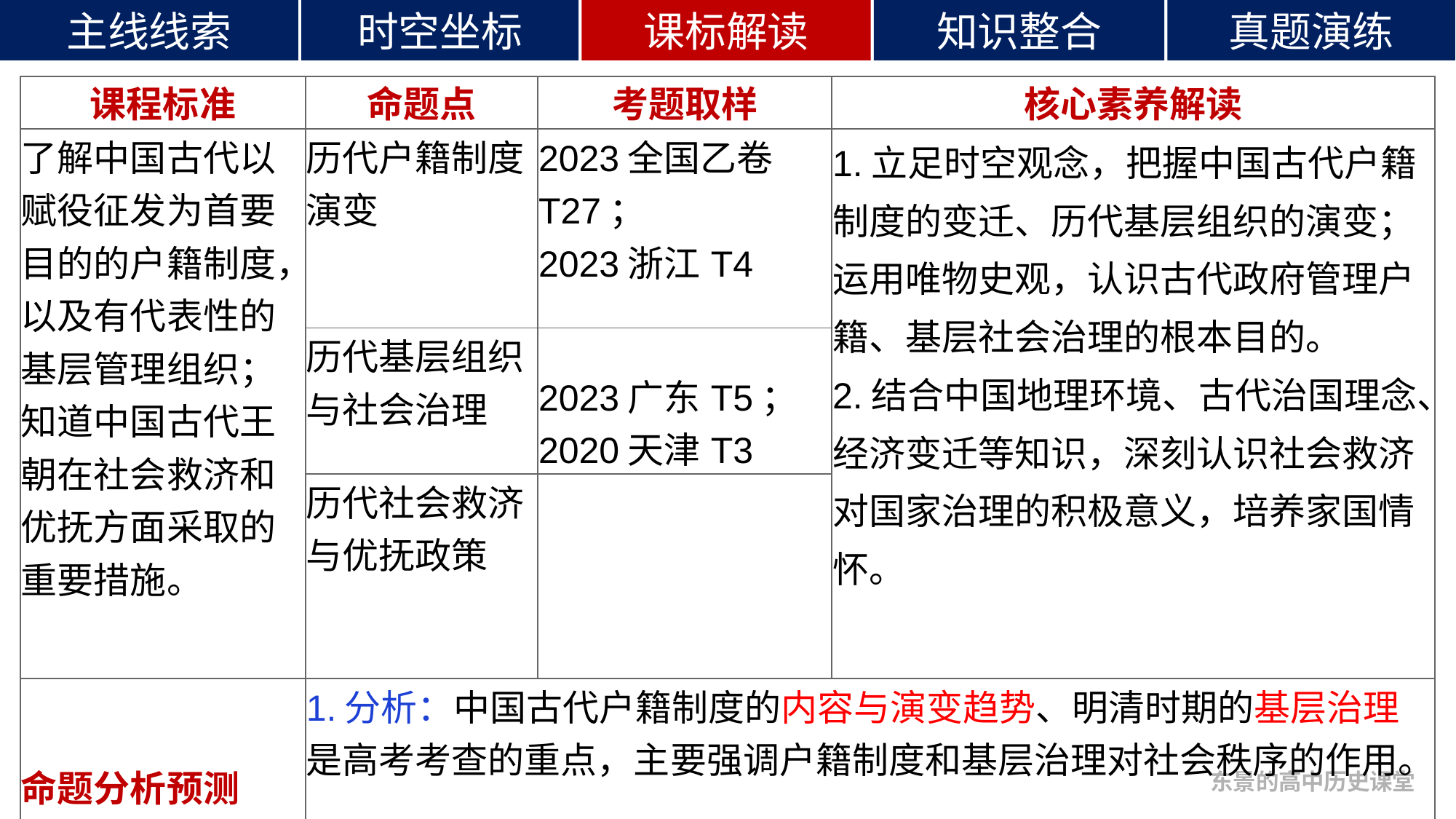

| 课程标准 | 命题点 | 考题取样 | 核心素养解读 |
| --- | --- | --- | --- |
| 了解中国古代以赋役征发为首要目的的户籍制度，以及有代表性的基层管理组织；知道中国古代王朝在社会救济和优抚方面采取的重要措施。 | 历代户籍制度演变 | 2023全国乙卷T27； 2023浙江T4 | 1.立足时空观念，把握中国古代户籍制度的变迁、历代基层组织的演变；运用唯物史观，认识古代政府管理户籍、基层社会治理的根本目的。 2.结合中国地理环境、古代治国理念、经济变迁等知识，深刻认识社会救济对国家治理的积极意义，培养家国情怀。 |
|  | 历代基层组织与社会治理 | 2023广东T5； 2020天津T3 |  |
|  | 历代社会救济与优抚政策 |  |  |
| 命题分析预测 | 1.分析：中国古代户籍制度的内容与演变趋势、明清时期的基层治理是高考考查的重点，主要强调户籍制度和基层治理对社会秩序的作用。 2.预测：宋代和明清时期社会救济的方式和特点等可能会成为高考考查的重点。 |  |  |